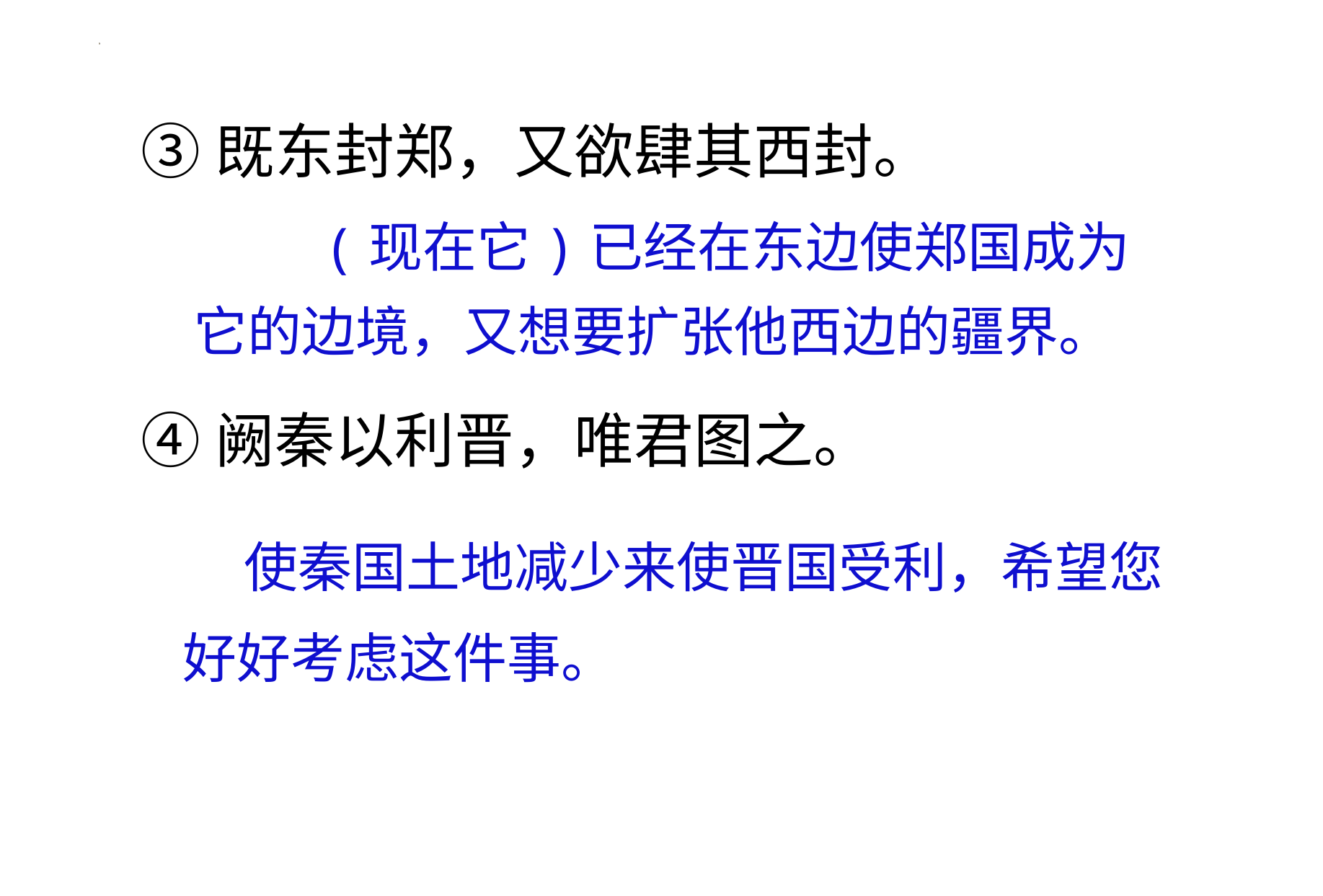

③既东封郑，又欲肆其西封。

 ④阙秦以利晋，唯君图之。

    (现在它)已经在东边使郑国成为它的边境，又想要扩张他西边的疆界。
    使秦国土地减少来使晋国受利，希望您好好考虑这件事。